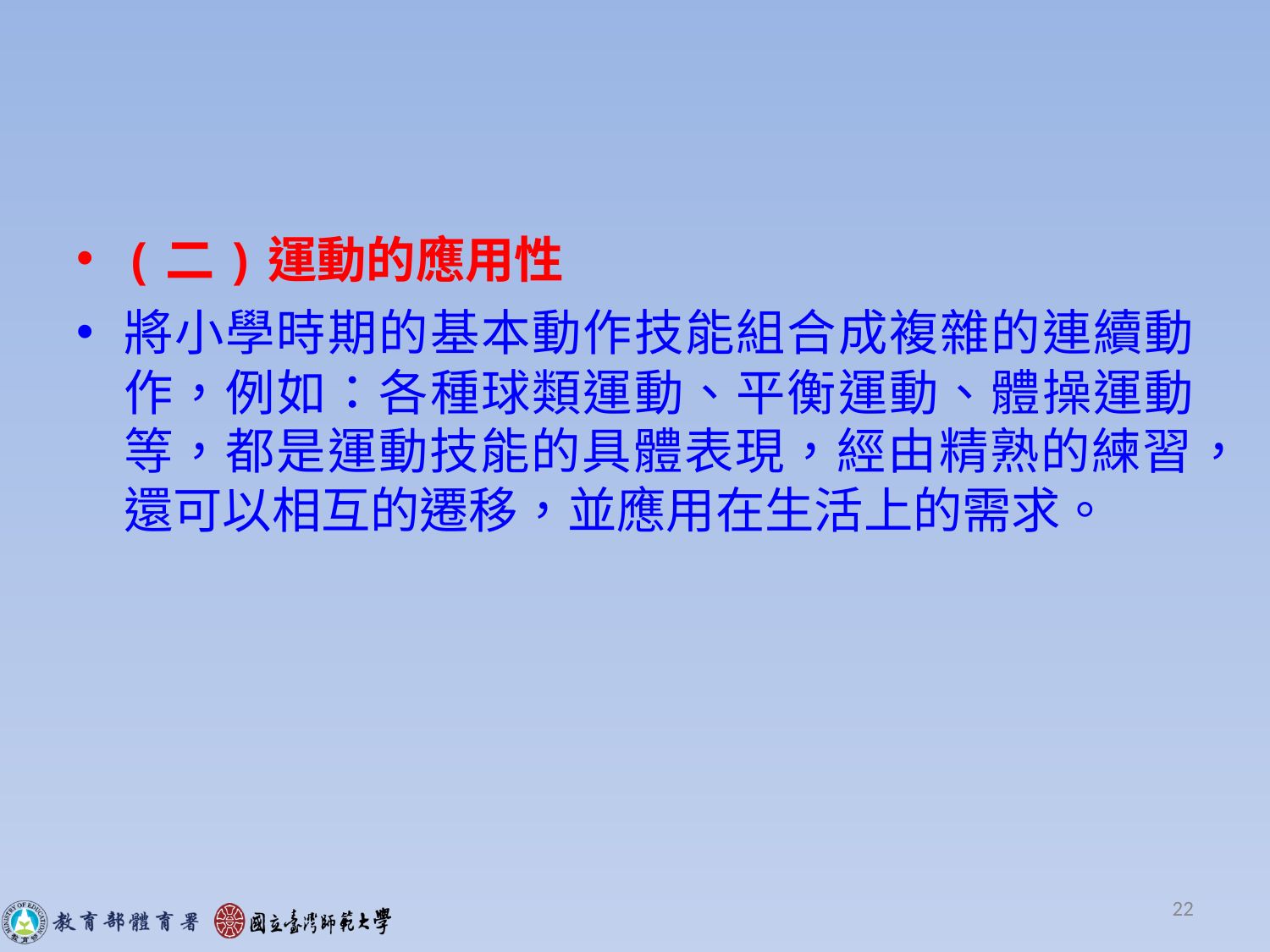

#
(二)運動的應用性
將小學時期的基本動作技能組合成複雜的連續動作，例如：各種球類運動、平衡運動、體操運動等，都是運動技能的具體表現，經由精熟的練習，還可以相互的遷移，並應用在生活上的需求。
22